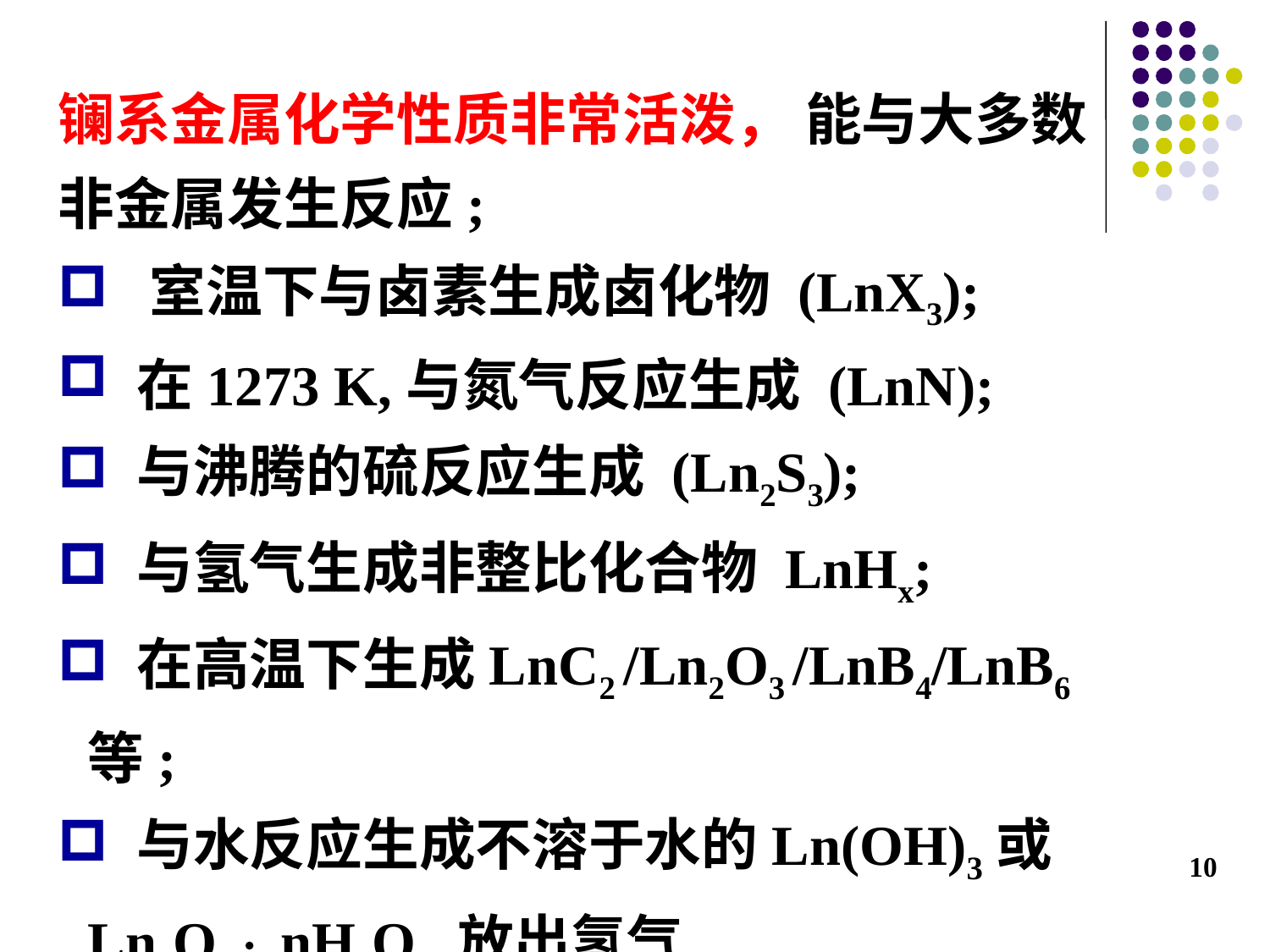

镧系金属化学性质非常活泼， 能与大多数非金属发生反应;
  室温下与卤素生成卤化物 (LnX3);
 在1273 K,与氮气反应生成 (LnN);
 与沸腾的硫反应生成 (Ln2S3);
 与氢气生成非整比化合物 LnHx;
 在高温下生成LnC2 /Ln2O3 /LnB4/LnB6等;
 与水反应生成不溶于水的Ln(OH)3或Ln2O3⋅ nH2O, 放出氢气.
10